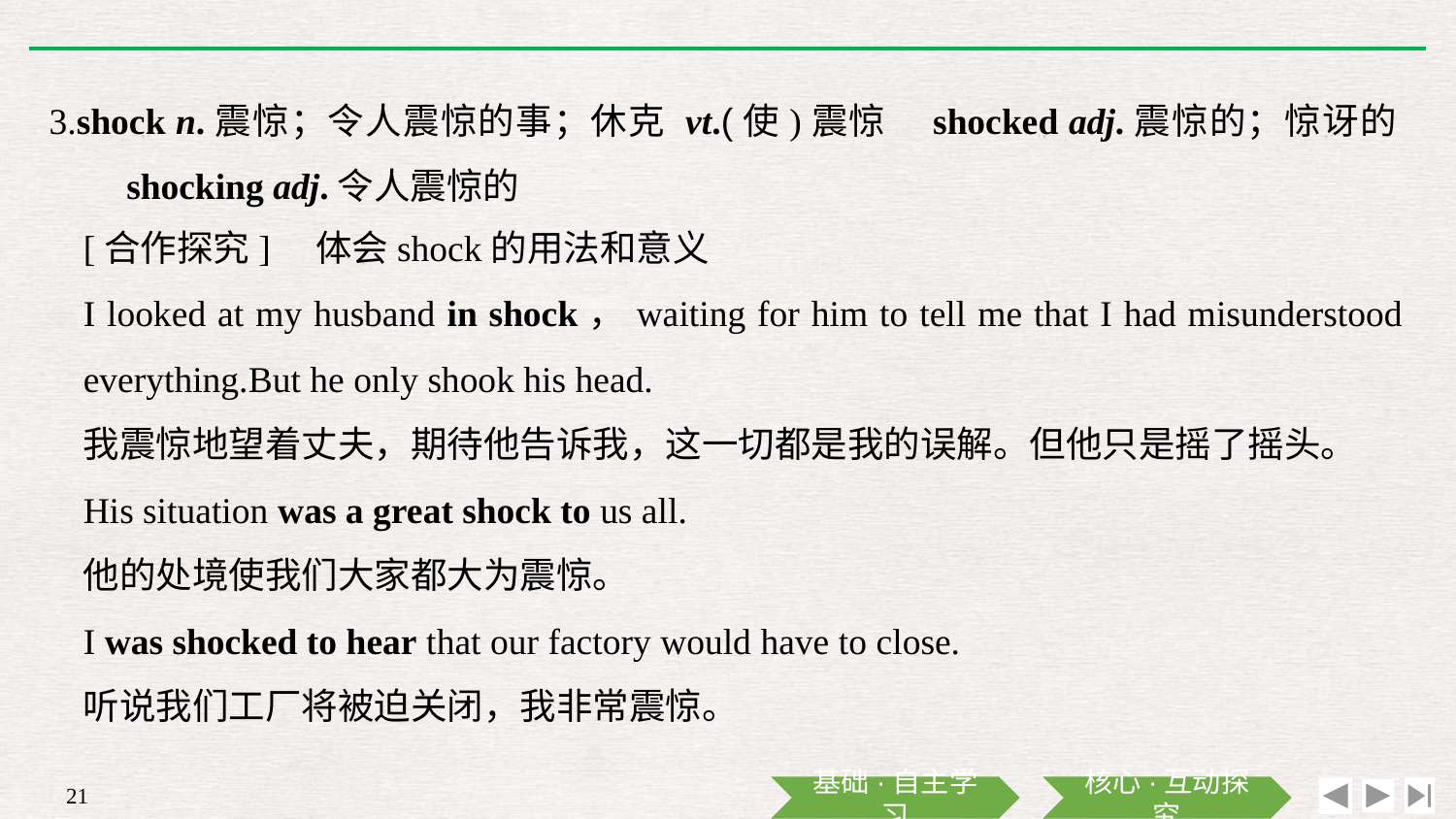

3.shock n.震惊；令人震惊的事；休克 vt.(使)震惊　shocked adj.震惊的；惊讶的　shocking adj.令人震惊的
[合作探究]　体会shock的用法和意义
I looked at my husband in shock，waiting for him to tell me that I had misunderstood everything.But he only shook his head.
我震惊地望着丈夫，期待他告诉我，这一切都是我的误解。但他只是摇了摇头。
His situation was a great shock to us all.
他的处境使我们大家都大为震惊。
I was shocked to hear that our factory would have to close.
听说我们工厂将被迫关闭，我非常震惊。